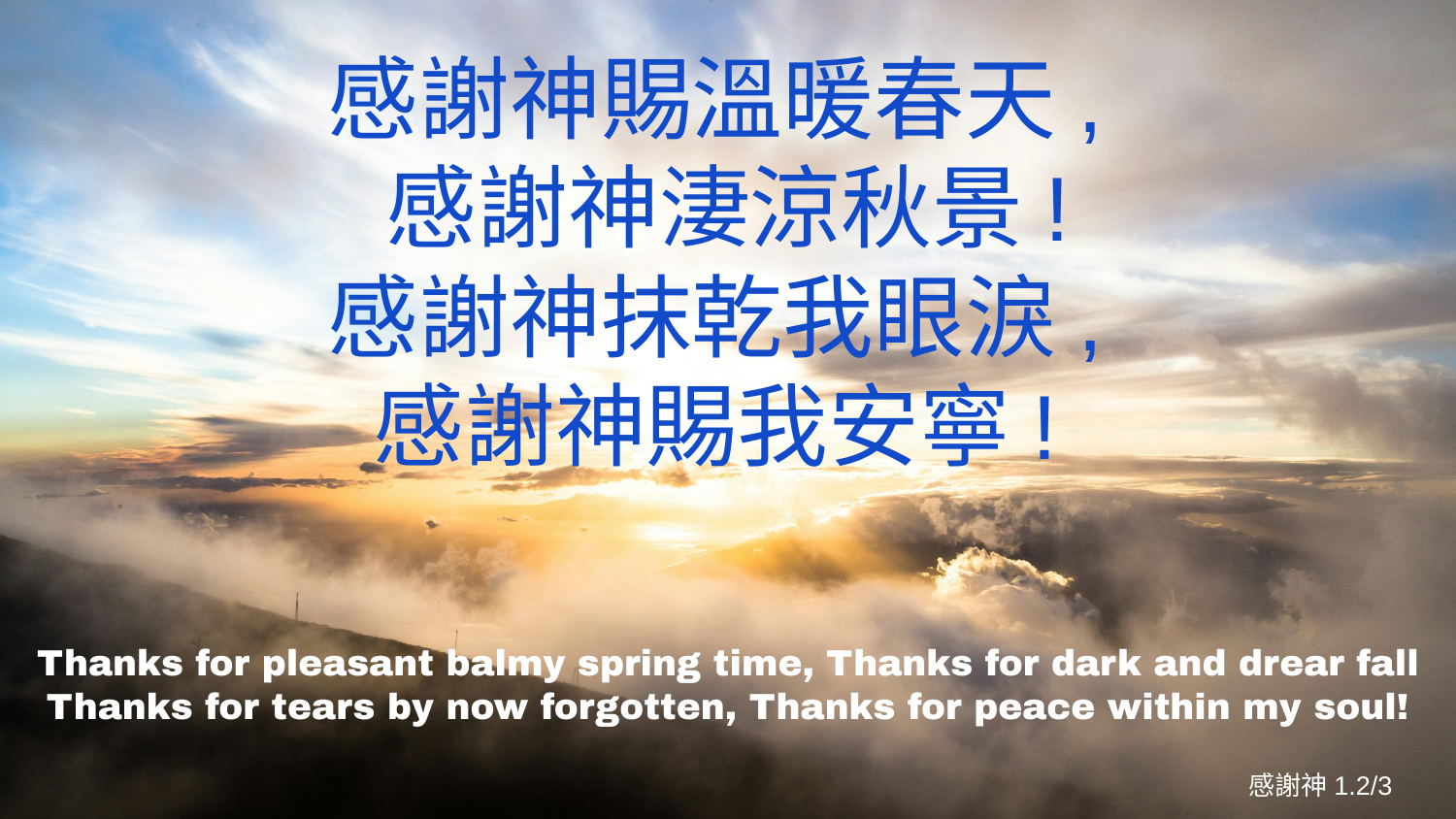

感謝神賜溫暖春天,
感謝神淒涼秋景!
感謝神抹乾我眼淚,
感謝神賜我安寧!
Thanks for pleasant balmy spring time, Thanks for dark and drear fall
Thanks for tears by now forgotten, Thanks for peace within my soul!
感謝神1.2/3